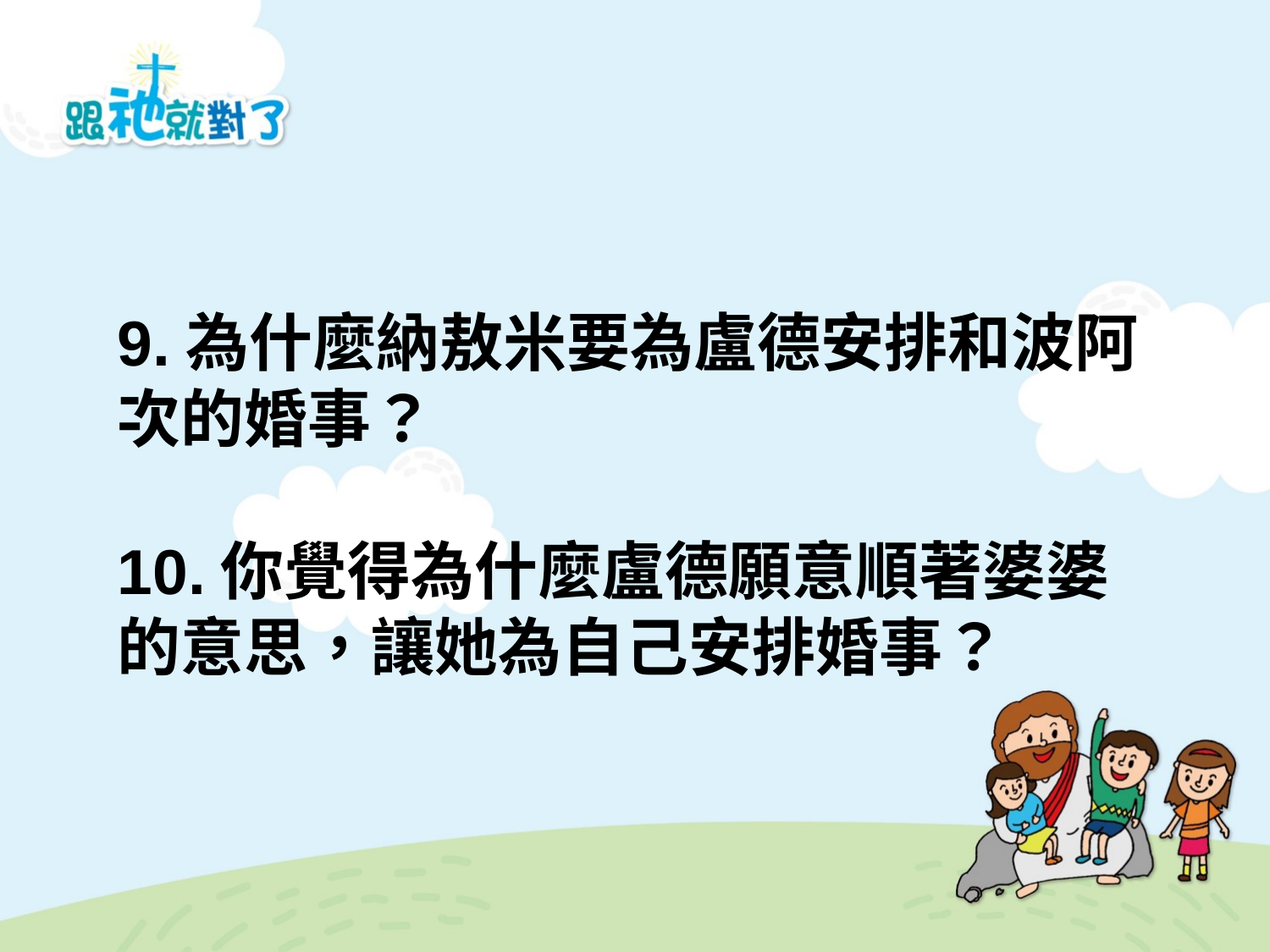

9.為什麼納敖米要為盧德安排和波阿次的婚事？

10.你覺得為什麼盧德願意順著婆婆的意思，讓她為自己安排婚事？